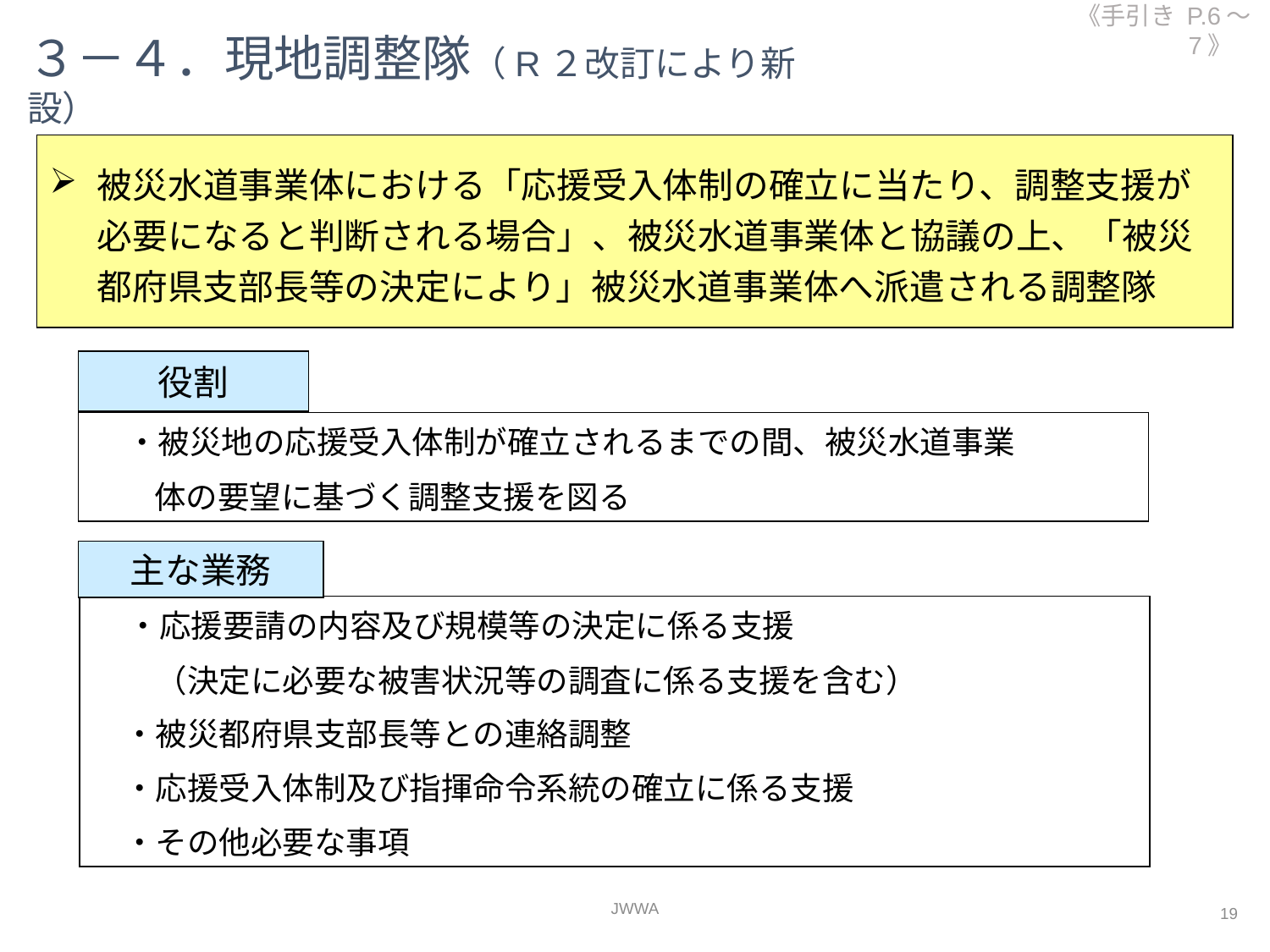

《手引き P.6～7》
３－４．現地調整隊（R２改訂により新設）
被災水道事業体における「応援受入体制の確立に当たり、調整支援が必要になると判断される場合」、被災水道事業体と協議の上、「被災都府県支部長等の決定により」被災水道事業体へ派遣される調整隊
役割
　・被災地の応援受入体制が確立されるまでの間、被災水道事業
　　体の要望に基づく調整支援を図る
主な業務
　・応援要請の内容及び規模等の決定に係る支援
　　（決定に必要な被害状況等の調査に係る支援を含む）
　・被災都府県支部長等との連絡調整
　・応援受入体制及び指揮命令系統の確立に係る支援
　・その他必要な事項
JWWA
19